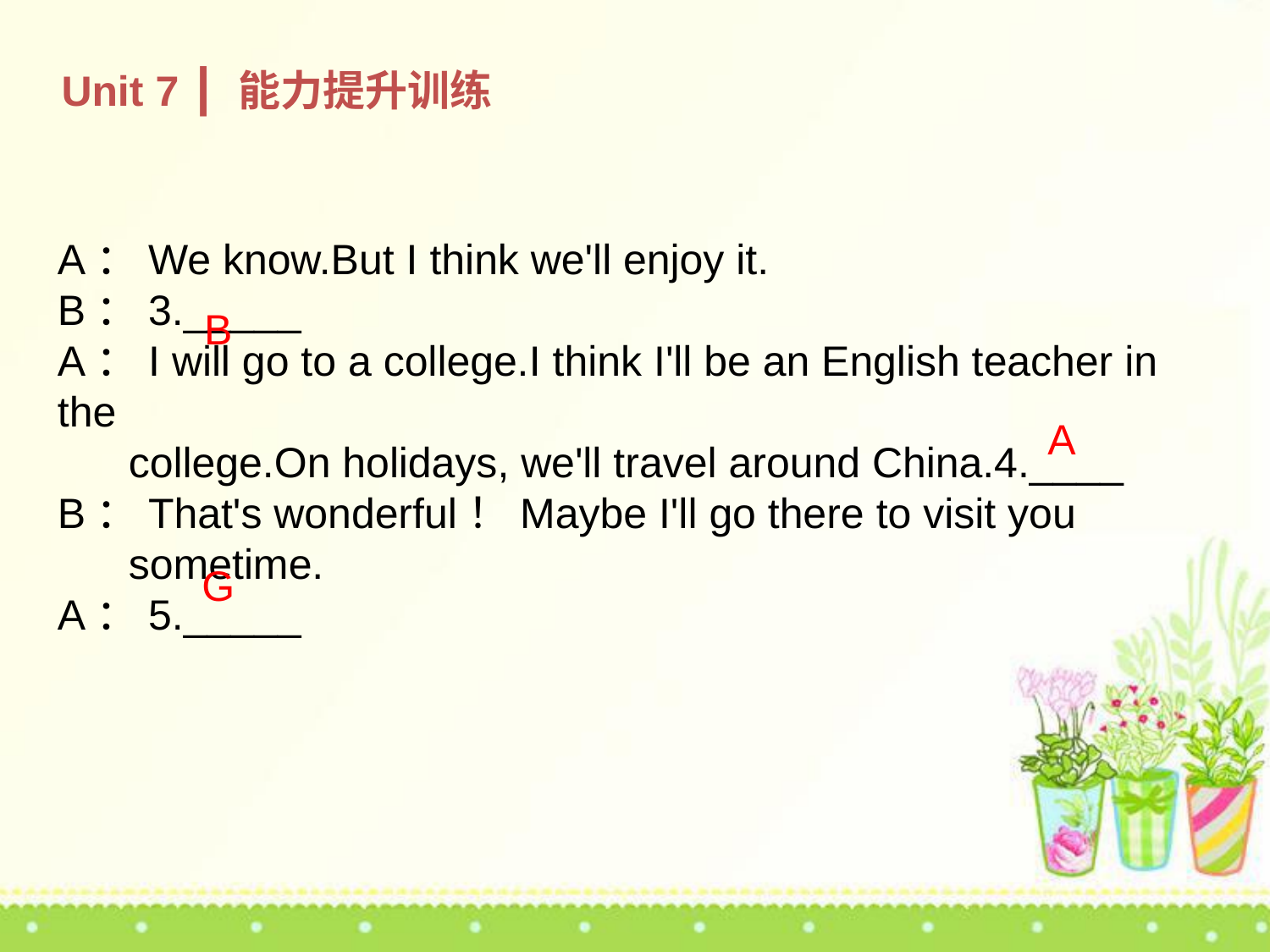

Unit 7 ┃ 能力提升训练

A：We know.But I think we'll enjoy it.
B：3._____
A：I will go to a college.I think I'll be an English teacher in the
      college.On holidays, we'll travel around China.4.____
B：That's wonderful！Maybe I'll go there to visit you
      sometime.
A：5._____
B
A
G